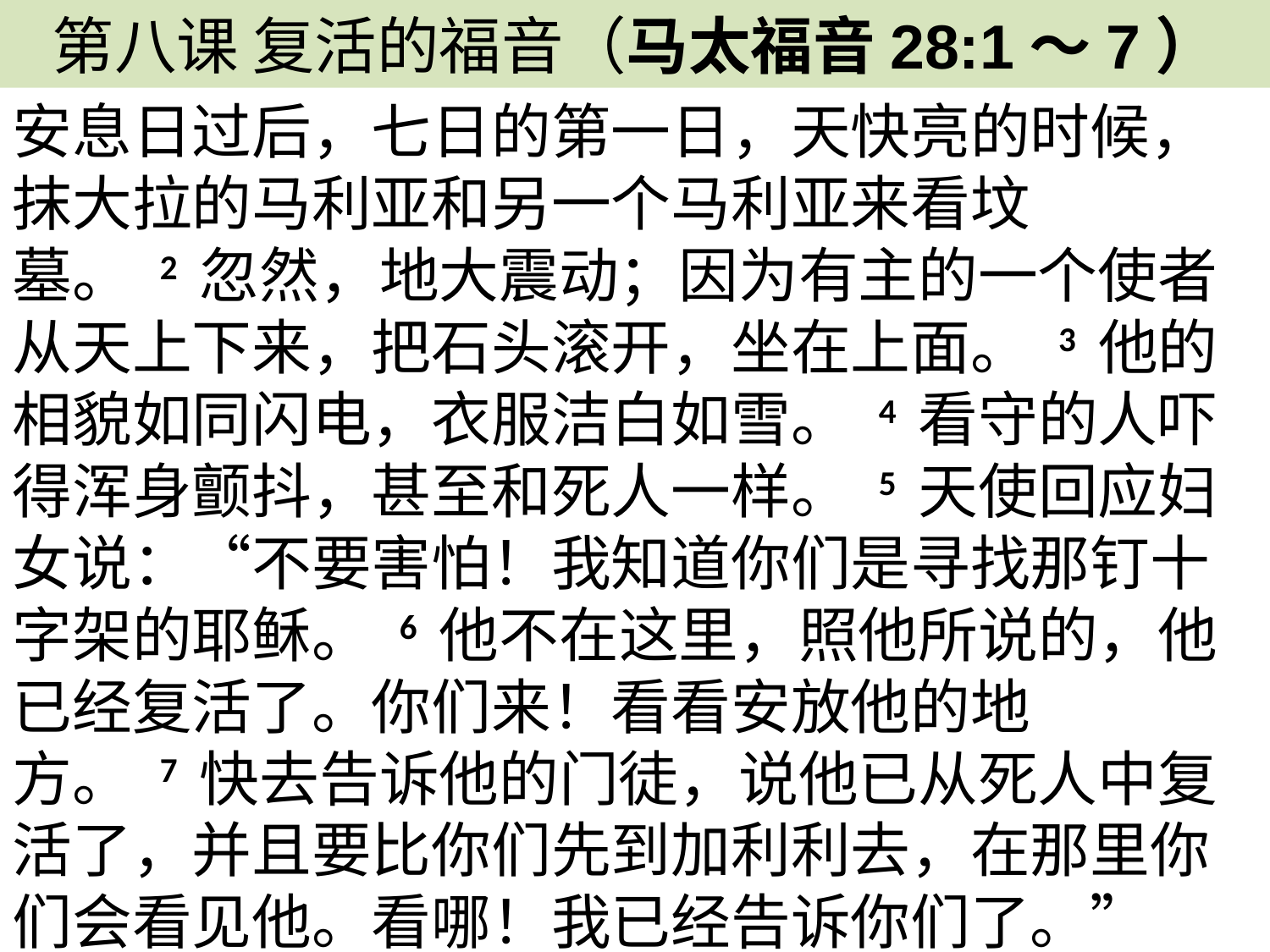

# 第八课 复活的福音（马太福音28:1～7）
安息日过后，七日的第一日，天快亮的时候，抹大拉的马利亚和另一个马利亚来看坟墓。 2 忽然，地大震动；因为有主的一个使者从天上下来，把石头滚开，坐在上面。 3 他的相貌如同闪电，衣服洁白如雪。 4 看守的人吓得浑身颤抖，甚至和死人一样。 5 天使回应妇女说：“不要害怕！我知道你们是寻找那钉十字架的耶稣。 6 他不在这里，照他所说的，他已经复活了。你们来！看看安放他的地方。 7 快去告诉他的门徒，说他已从死人中复活了，并且要比你们先到加利利去，在那里你们会看见他。看哪！我已经告诉你们了。”